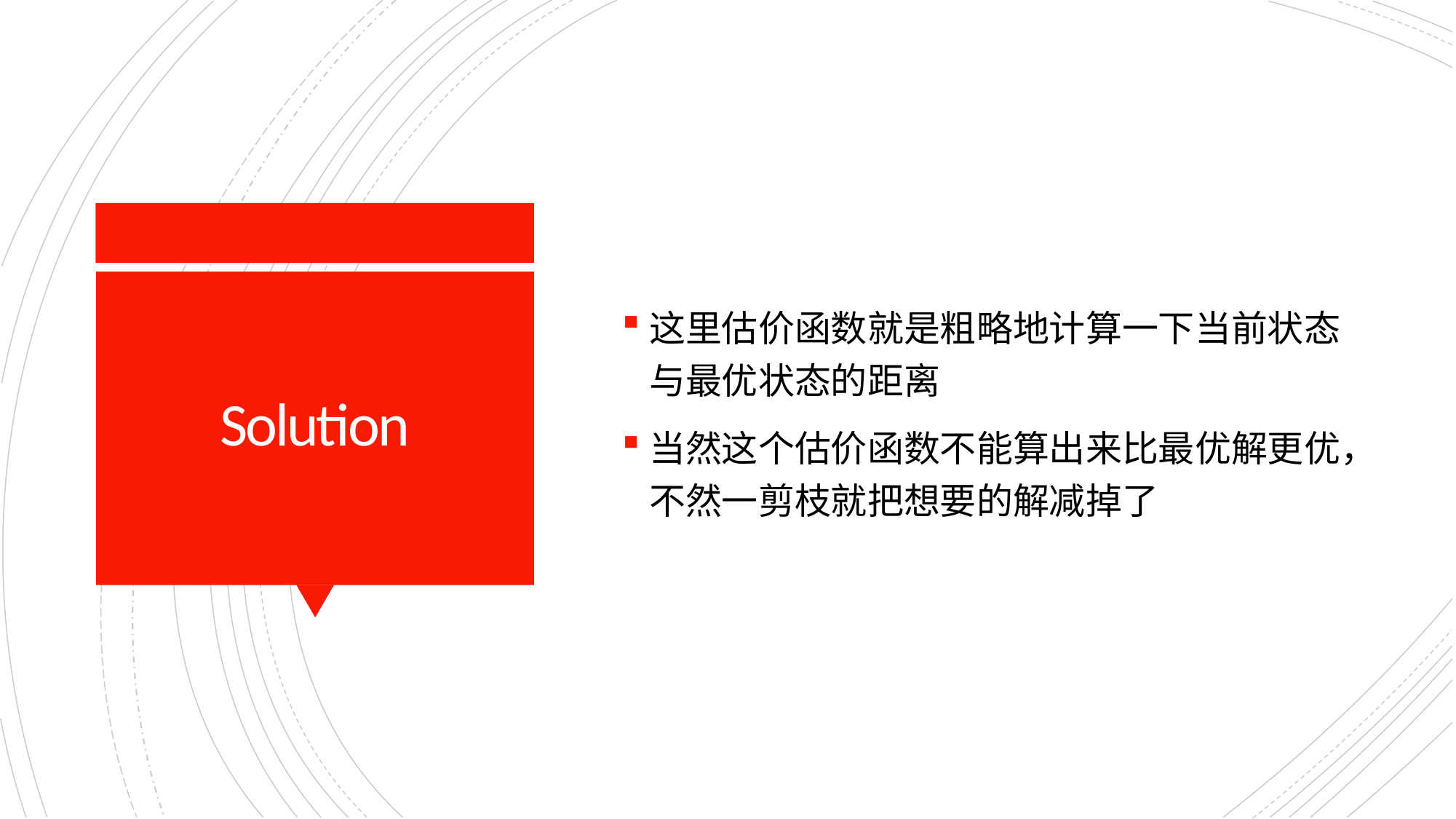

这里估价函数就是粗略地计算一下当前状态与最优状态的距离
当然这个估价函数不能算出来比最优解更优，不然一剪枝就把想要的解减掉了
# Solution